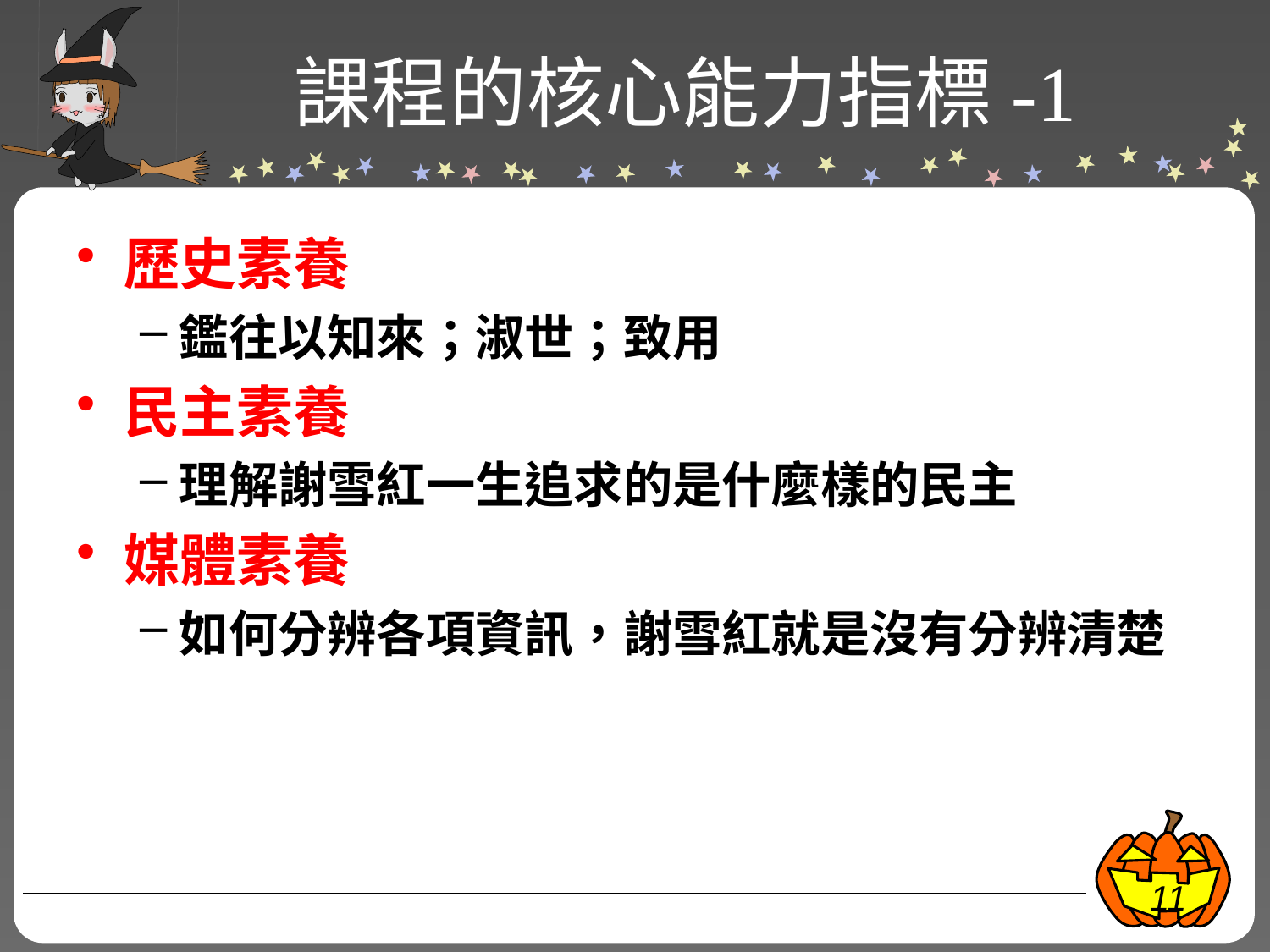

# 課程的核心能力指標-1
歷史素養
鑑往以知來；淑世；致用
民主素養
理解謝雪紅一生追求的是什麼樣的民主
媒體素養
如何分辨各項資訊，謝雪紅就是沒有分辨清楚
11